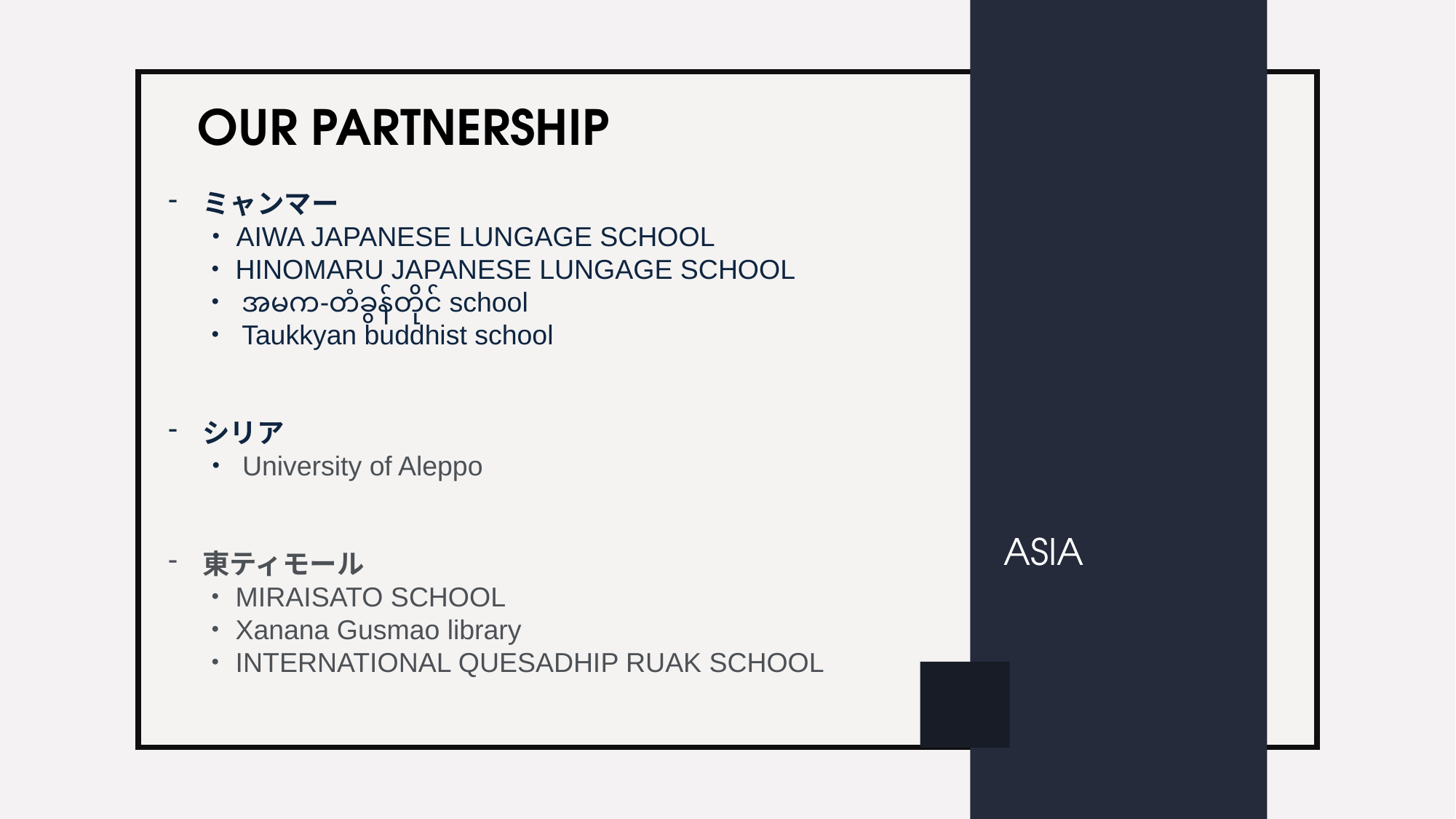

OUR PARTNERSHIP
ミャンマー
・AIWA JAPANESE LUNGAGE SCHOOL
　 ・HINOMARU JAPANESE LUNGAGE SCHOOL
　 ・ အမက-တံခွန်တိုင် school
　 ・ Taukkyan buddhist school

シリア
・ University of Aleppo

東ティモール
　 ・MIRAISATO SCHOOL
　 ・Xanana Gusmao library
　 ・INTERNATIONAL QUESADHIP RUAK SCHOOL
ASIA